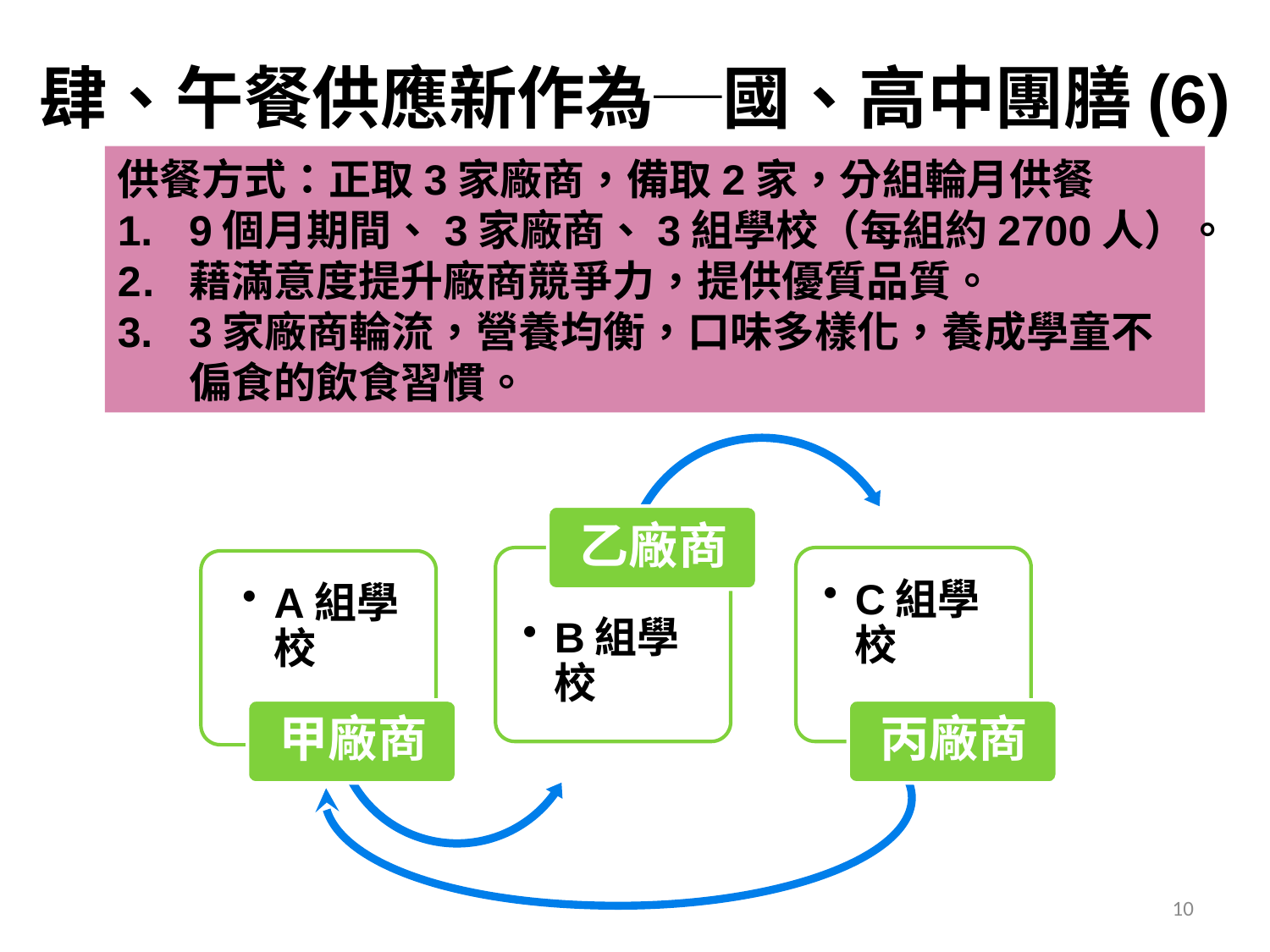

# 肆、午餐供應新作為─國、高中團膳(6)

供餐方式：正取3家廠商，備取2家，分組輪月供餐
9個月期間、3家廠商、3組學校（每組約2700人）。
藉滿意度提升廠商競爭力，提供優質品質。
3家廠商輪流，營養均衡，口味多樣化，養成學童不偏食的飲食習慣。
A組學校
甲廠商
B組學校
乙廠商
C組學校
丙廠商

10